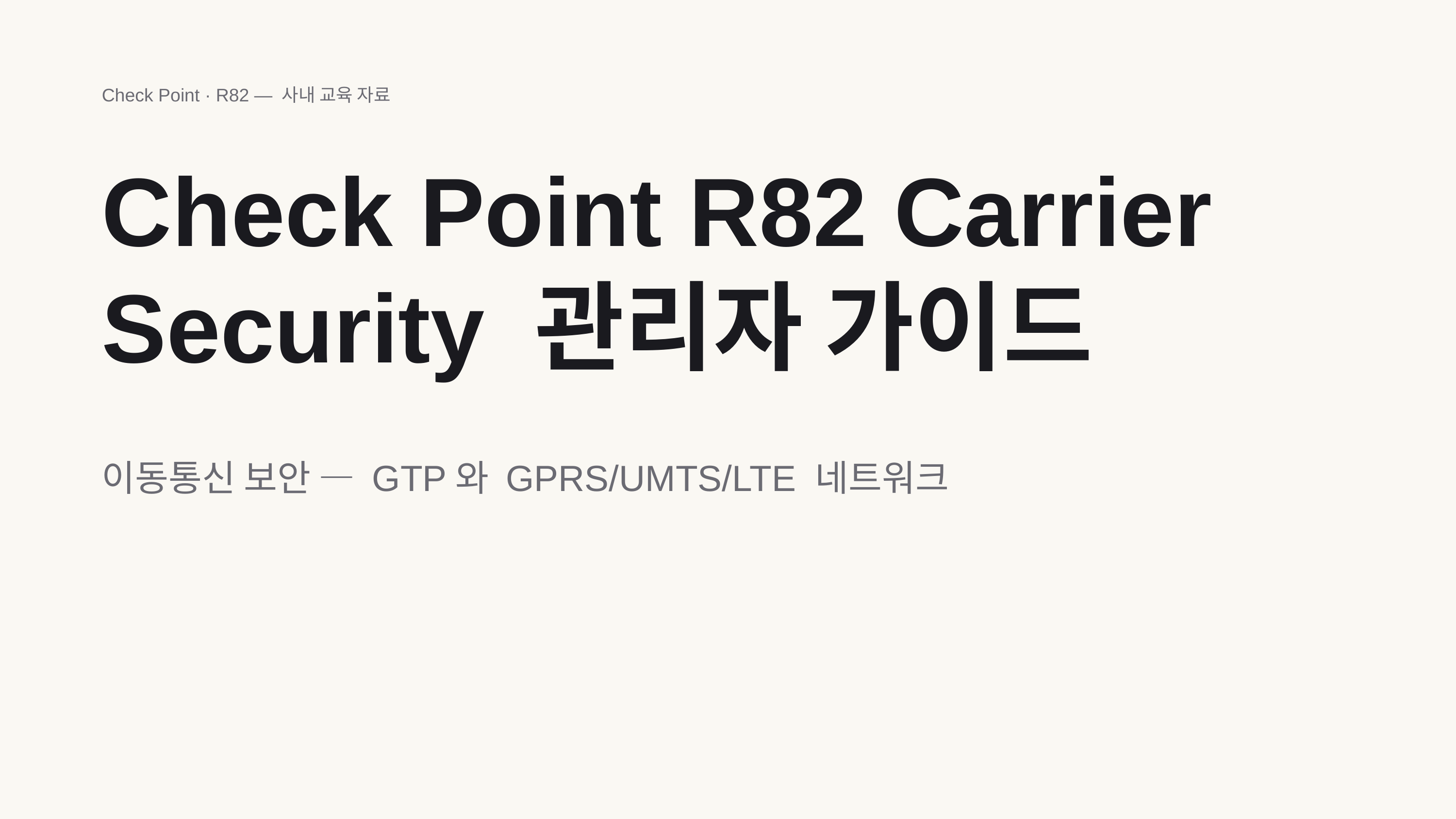

Check Point · R82 — 사내 교육 자료
Check Point R82 Carrier Security 관리자 가이드
이동통신 보안 — GTP와 GPRS/UMTS/LTE 네트워크